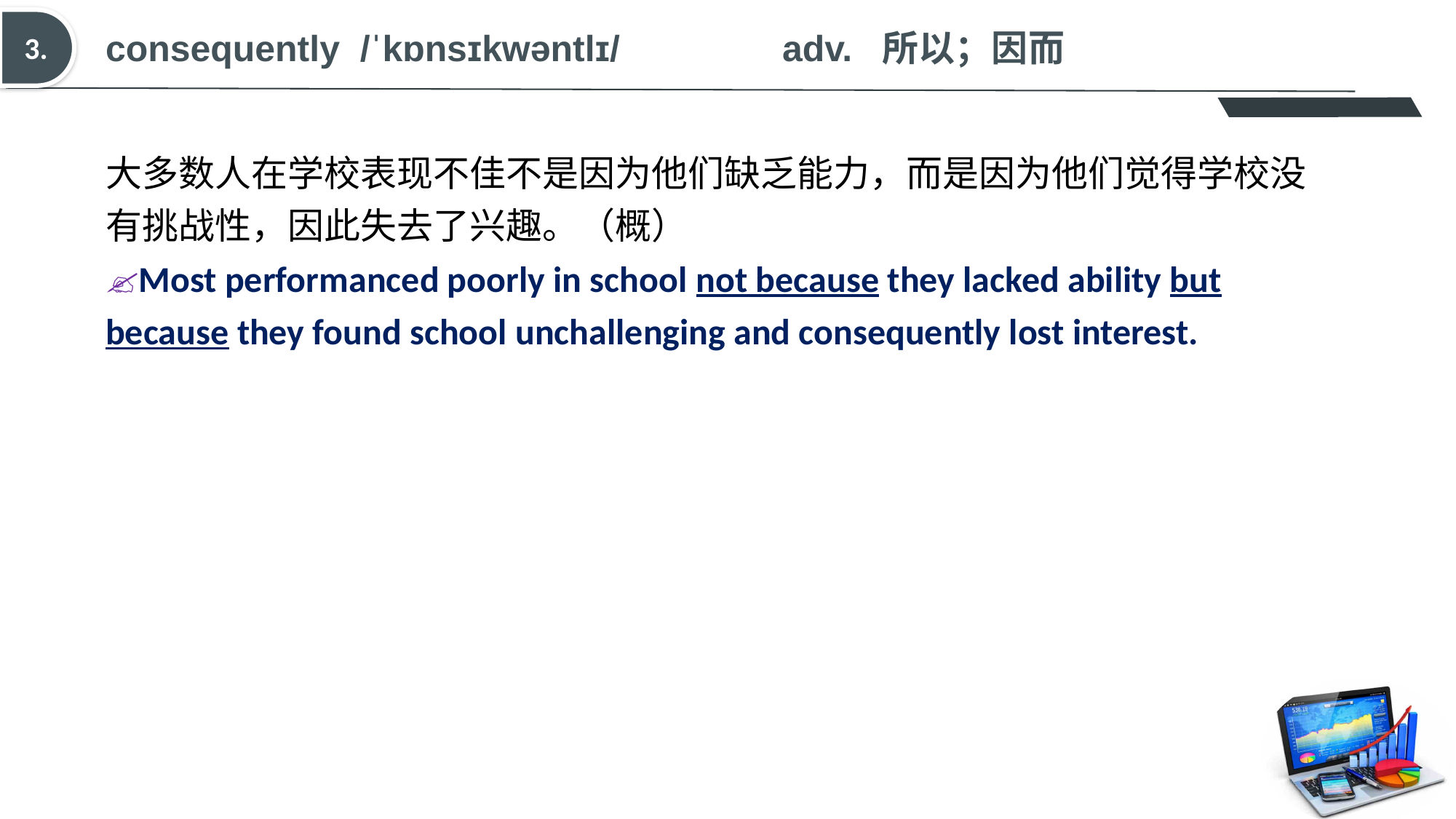

consequently  /ˈkɒnsɪkwəntlɪ/                adv.  所以；因而

3.
大多数人在学校表现不佳不是因为他们缺乏能力，而是因为他们觉得学校没有挑战性，因此失去了兴趣。（概）
✍Most performanced poorly in school not because they lacked ability but because they found school unchallenging and consequently lost interest.